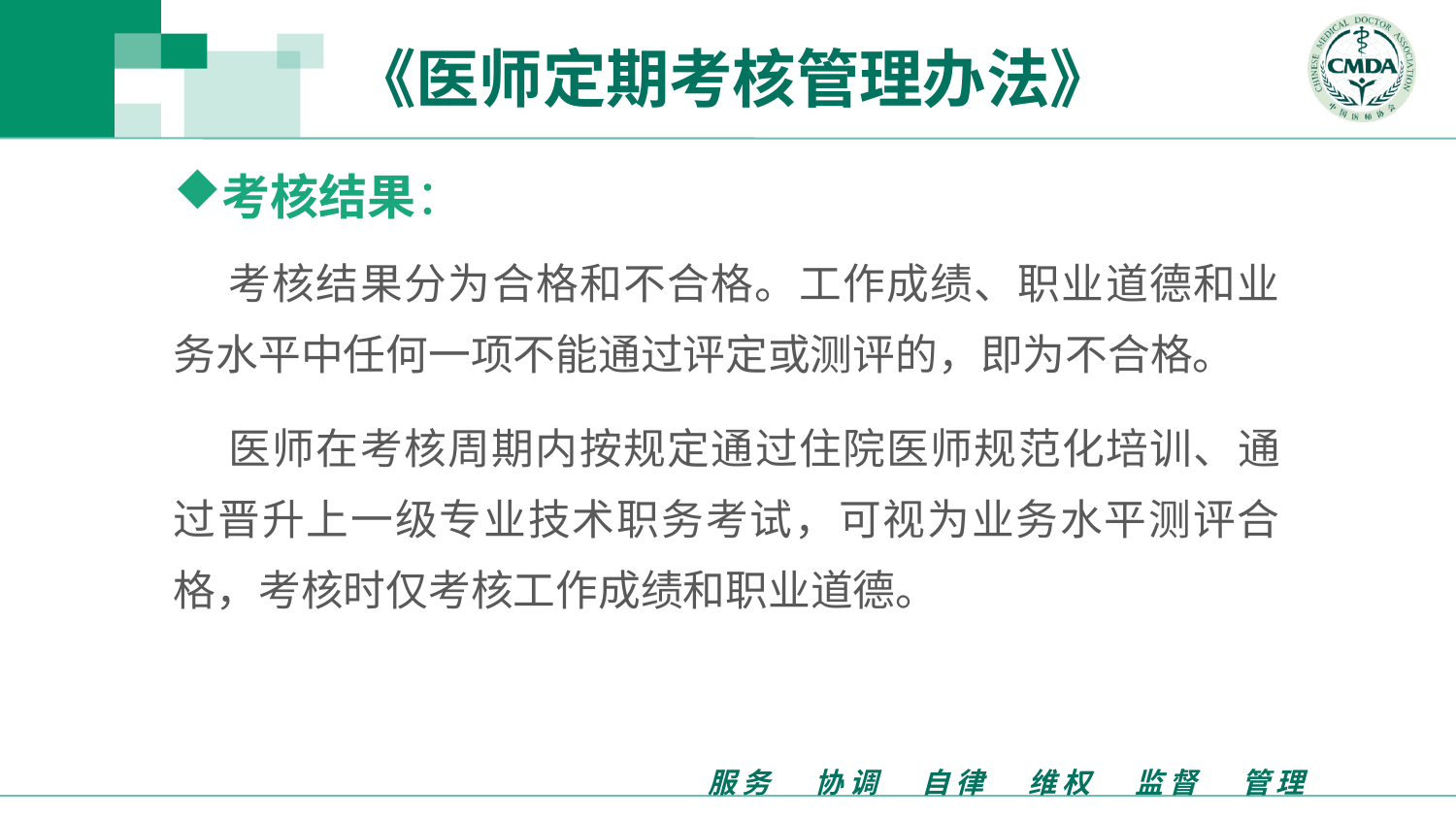

《医师定期考核管理办法》
考核结果：
    考核结果分为合格和不合格。工作成绩、职业道德和业务水平中任何一项不能通过评定或测评的，即为不合格。
    医师在考核周期内按规定通过住院医师规范化培训、通过晋升上一级专业技术职务考试，可视为业务水平测评合格，考核时仅考核工作成绩和职业道德。